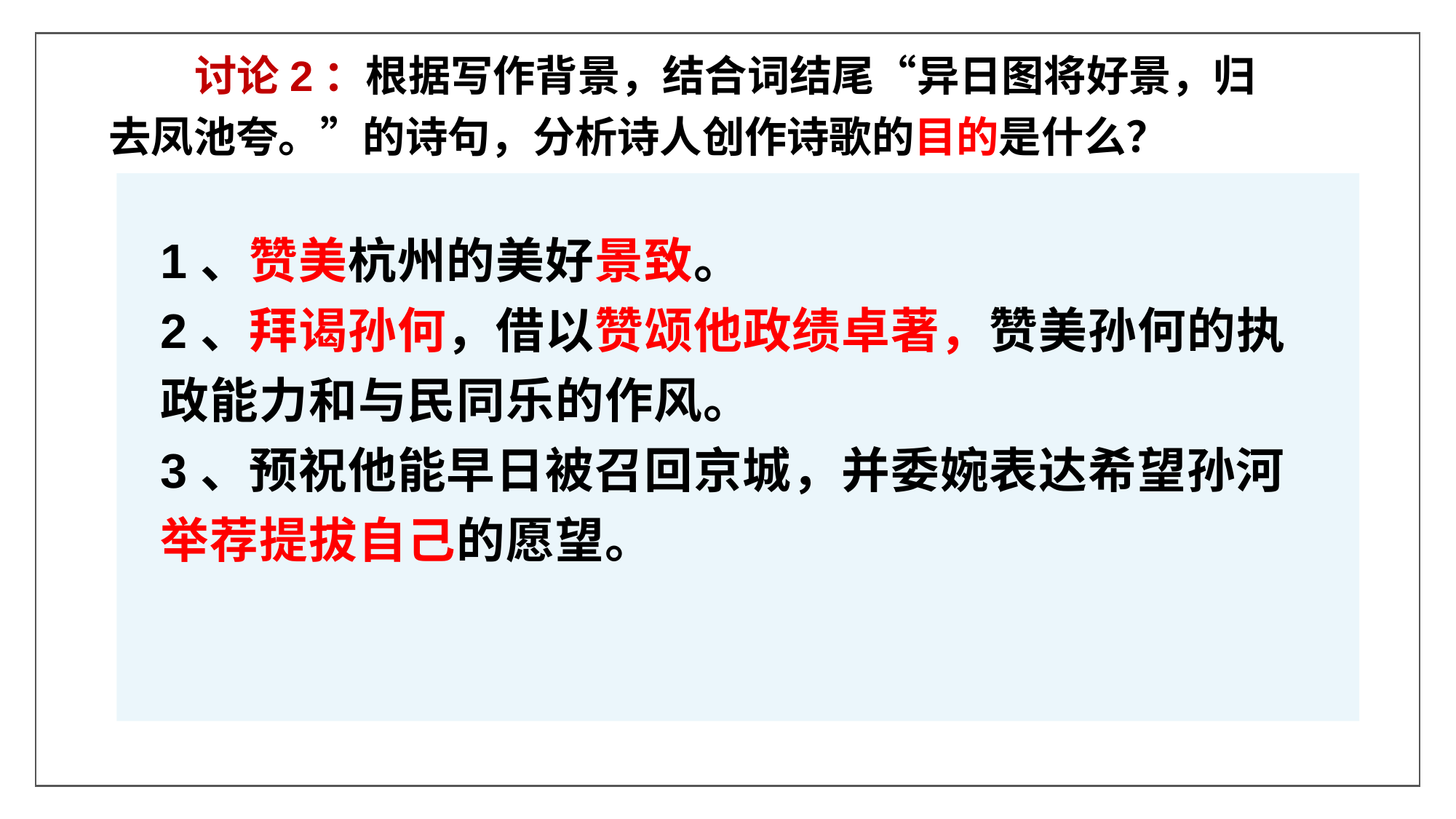

讨论2：根据写作背景，结合词结尾“异日图将好景，归去凤池夸。”的诗句，分析诗人创作诗歌的目的是什么？

1、赞美杭州的美好景致。
2、拜谒孙何，借以赞颂他政绩卓著，赞美孙何的执政能力和与民同乐的作风。
3、预祝他能早日被召回京城，并委婉表达希望孙河举荐提拔自己的愿望。